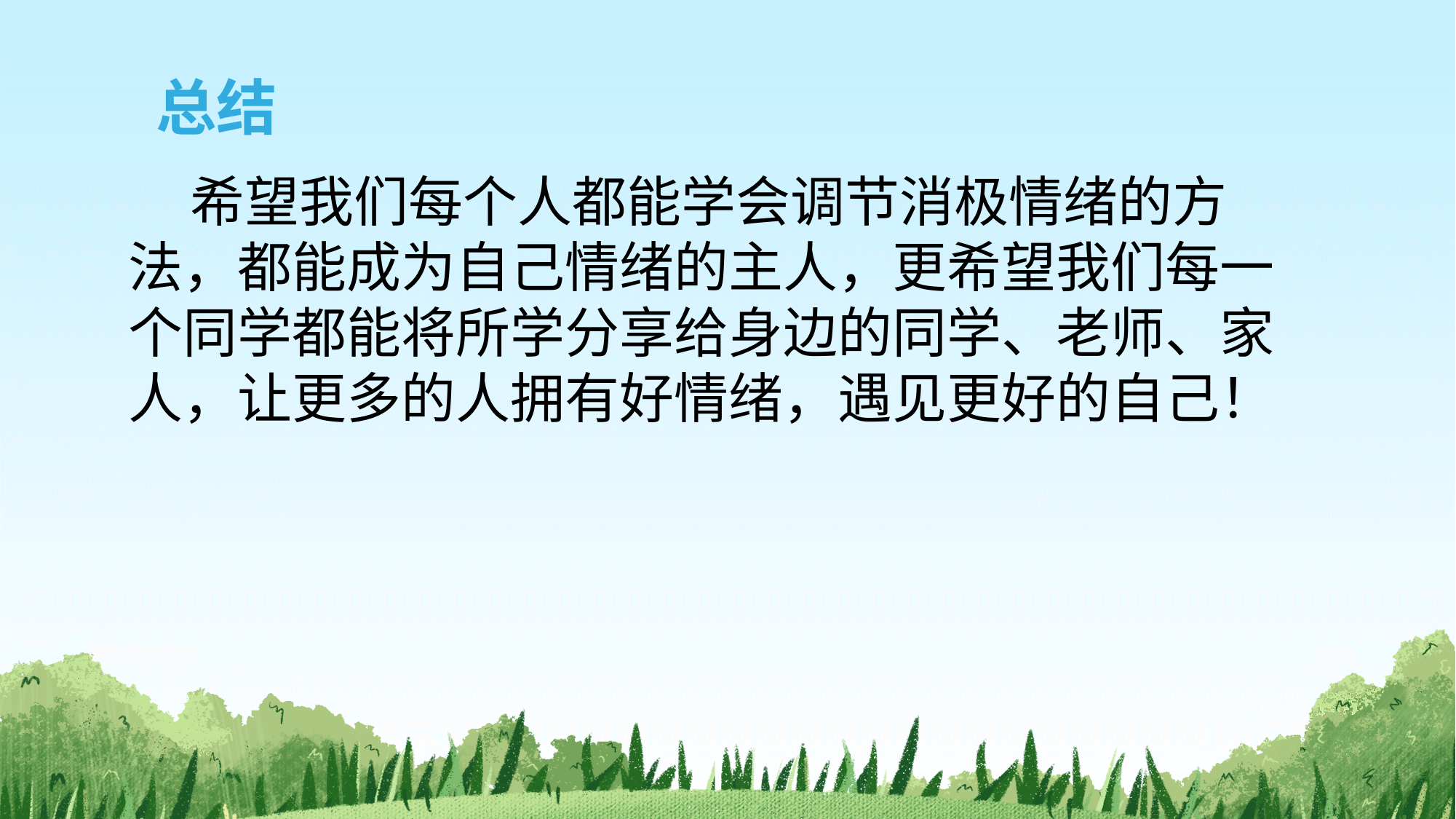

总结
    希望我们每个人都能学会调节消极情绪的方法，都能成为自己情绪的主人，更希望我们每一个同学都能将所学分享给身边的同学、老师、家人，让更多的人拥有好情绪，遇见更好的自己！